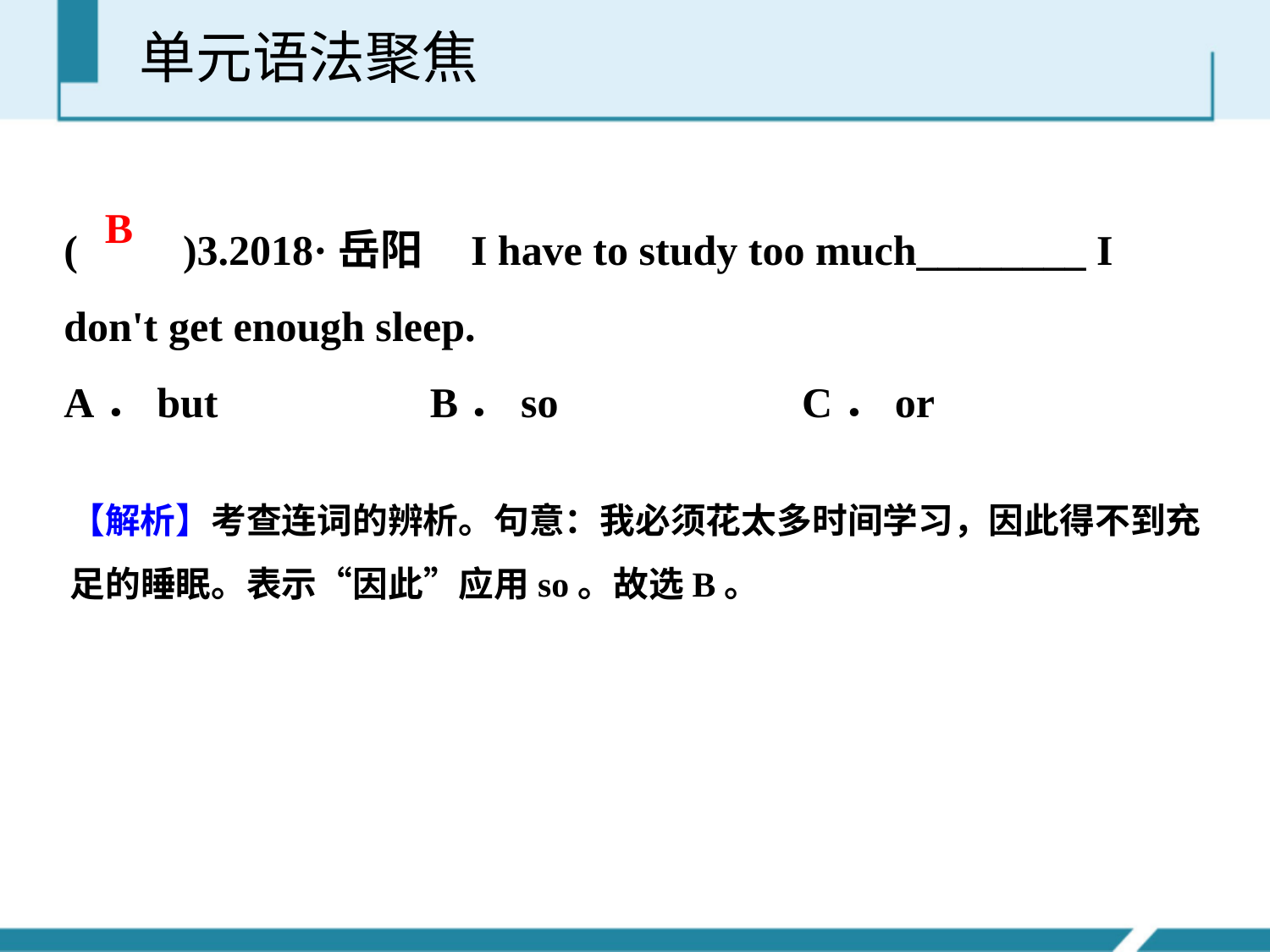

单元语法聚焦
(　　)3.2018·岳阳    I have to study too much________ I don't get enough sleep.
A．but                    B．so                       C．or
B
【解析】考查连词的辨析。句意：我必须花太多时间学习，因此得不到充足的睡眠。表示“因此”应用so。故选B。